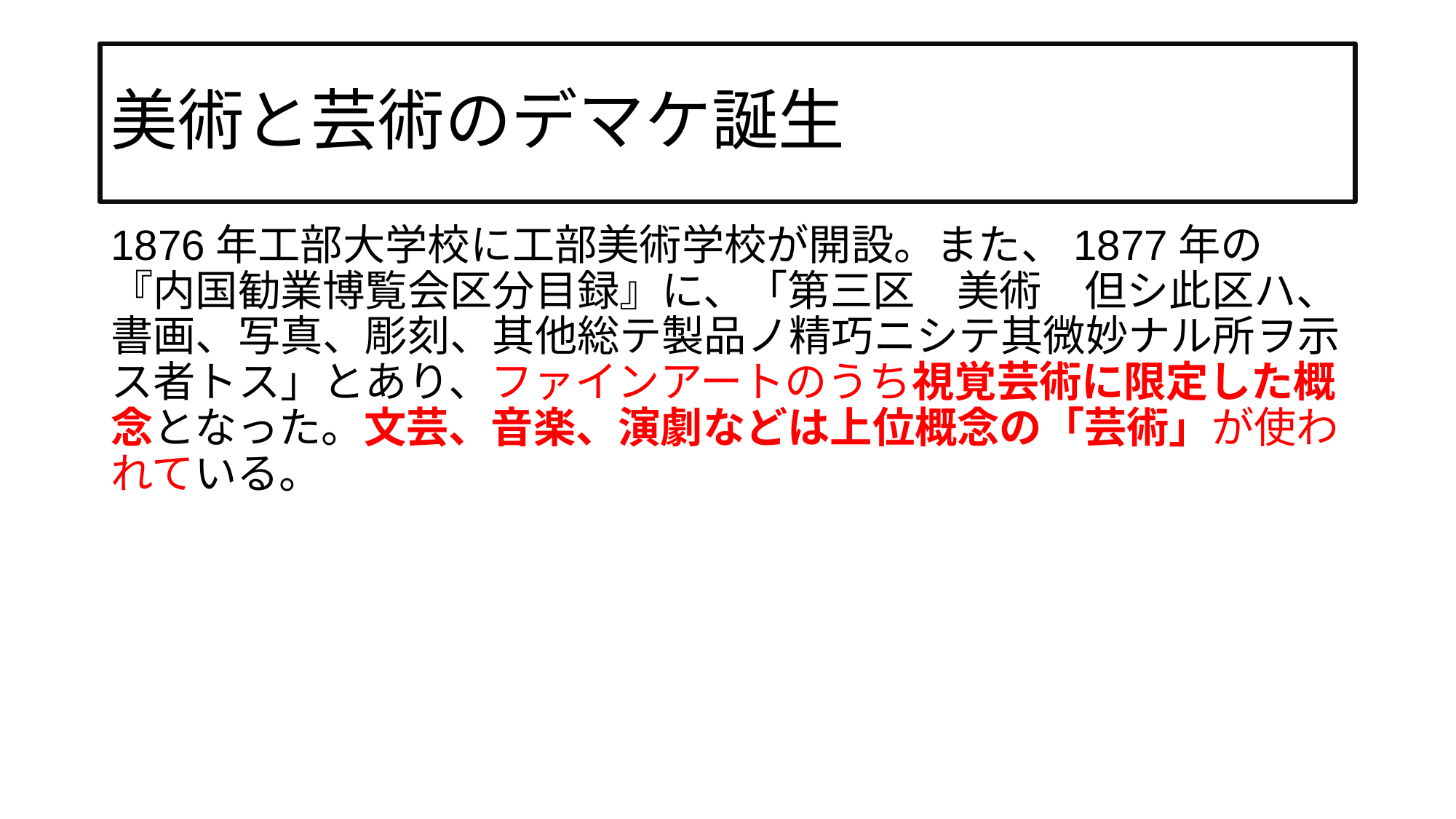

# 美術と芸術のデマケ誕生
1876年工部大学校に工部美術学校が開設。また、1877年の『内国勧業博覧会区分目録』に、「第三区　美術　但シ此区ハ、書画、写真、彫刻、其他総テ製品ノ精巧ニシテ其微妙ナル所ヲ示ス者トス」とあり、ファインアートのうち視覚芸術に限定した概念となった。文芸、音楽、演劇などは上位概念の「芸術」が使われている。